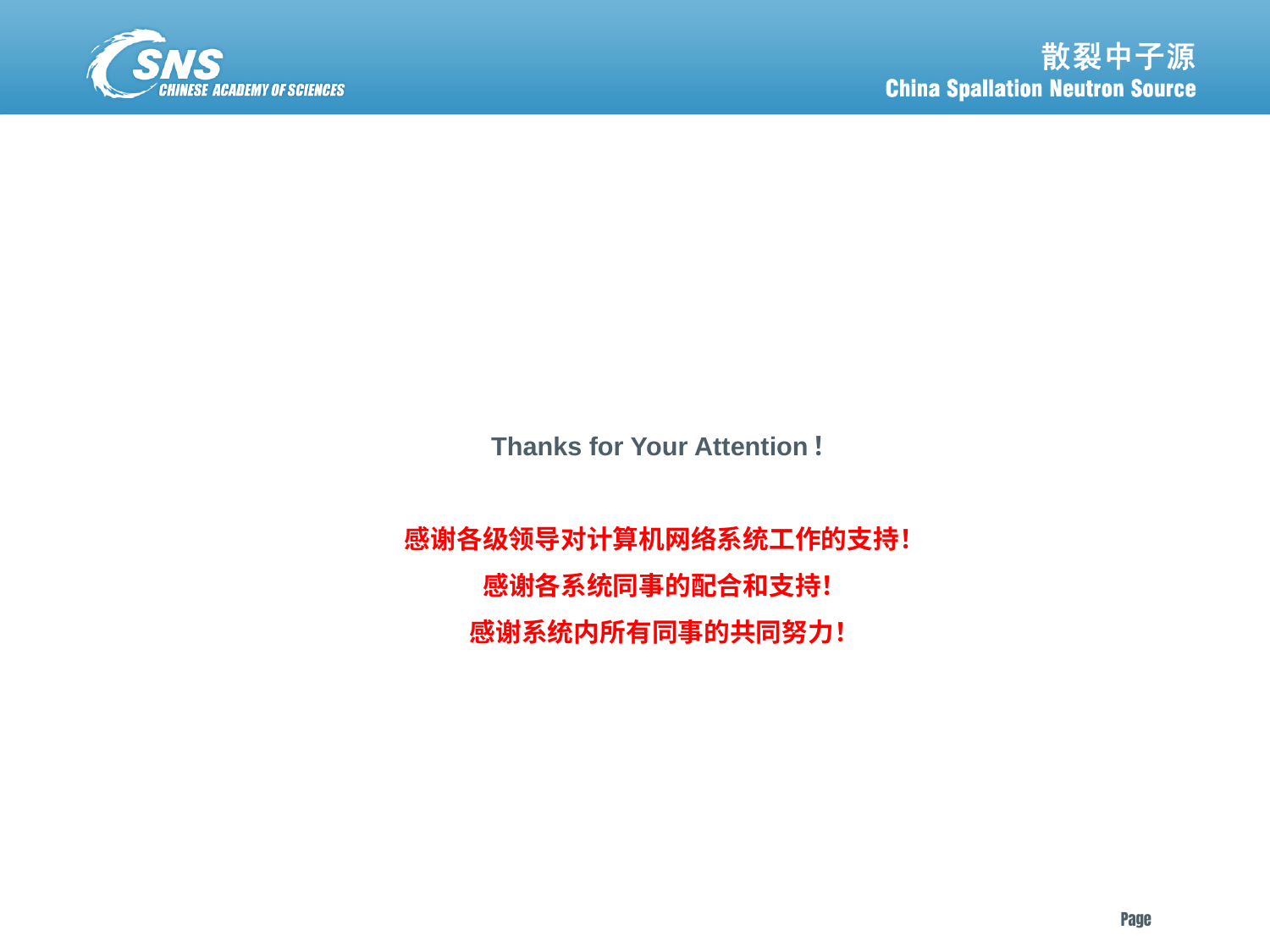

# Thanks for Your Attention！ 感谢各级领导对计算机网络系统工作的支持！ 感谢各系统同事的配合和支持！ 感谢系统内所有同事的共同努力！
39